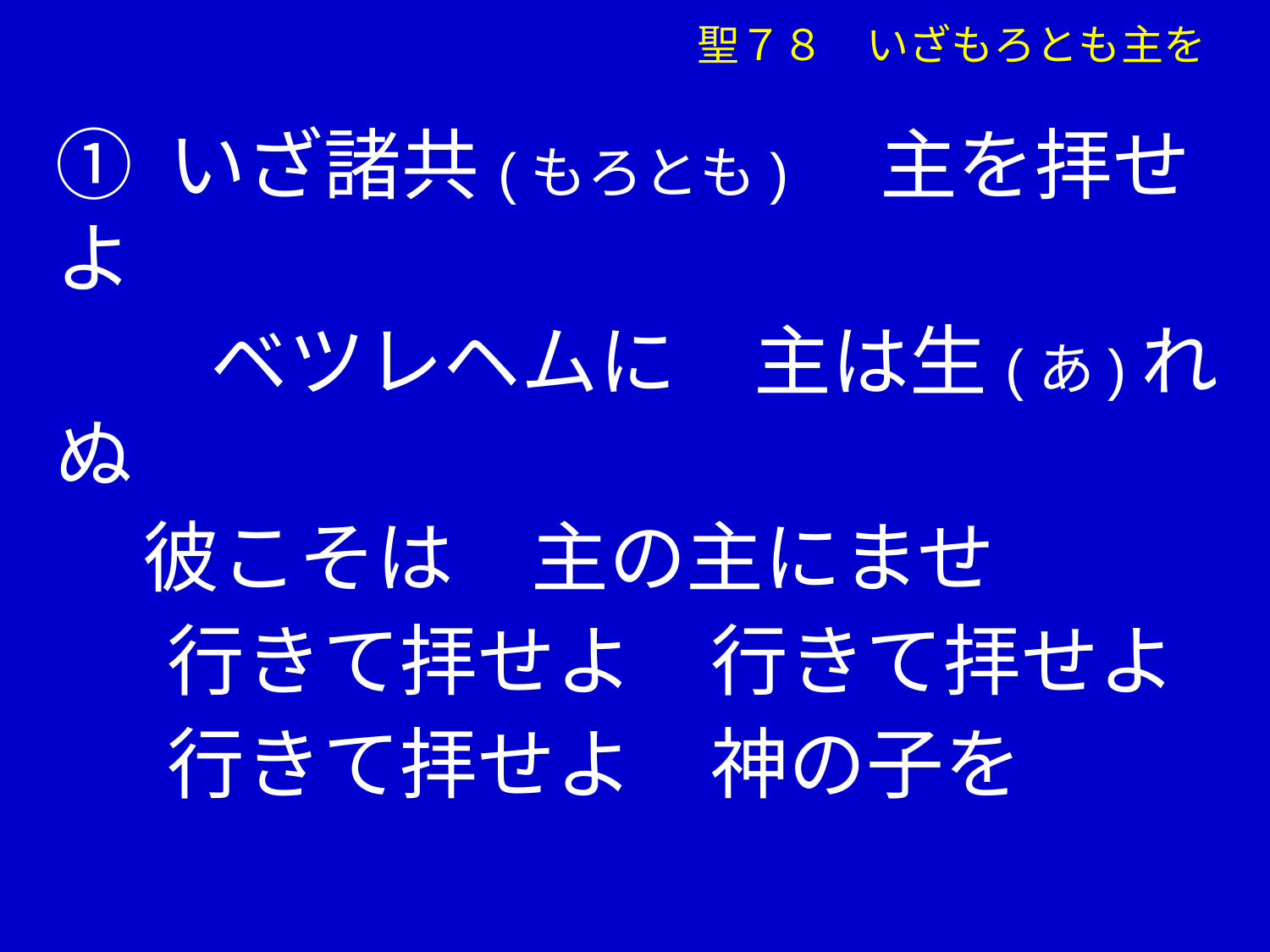

聖７８　いざもろとも主を
① いざ諸共(もろとも)　主を拝せよ
　　ベツレヘムに　主は生(あ)れぬ
    彼こそは　主の主にませ
　  行きて拝せよ　行きて拝せよ
　  行きて拝せよ　神の子を